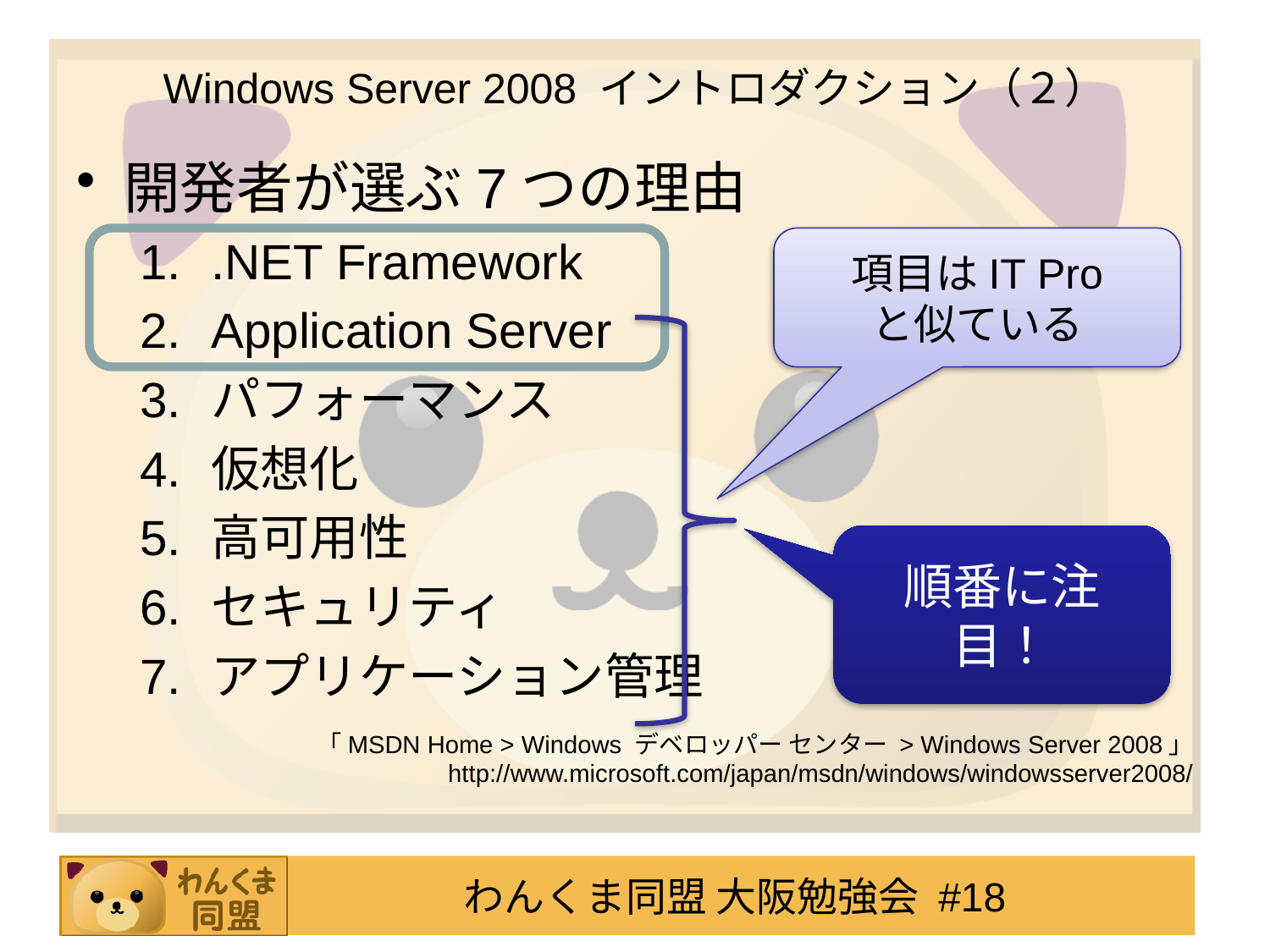

# Windows Server 2008 イントロダクション（２）
開発者が選ぶ7つの理由
.NET Framework
Application Server
パフォーマンス
仮想化
高可用性
セキュリティ
アプリケーション管理

「MSDN Home > Windows デベロッパー センター > Windows Server 2008」
http://www.microsoft.com/japan/msdn/windows/windowsserver2008/

項目はIT Pro
と似ている

順番に注目！